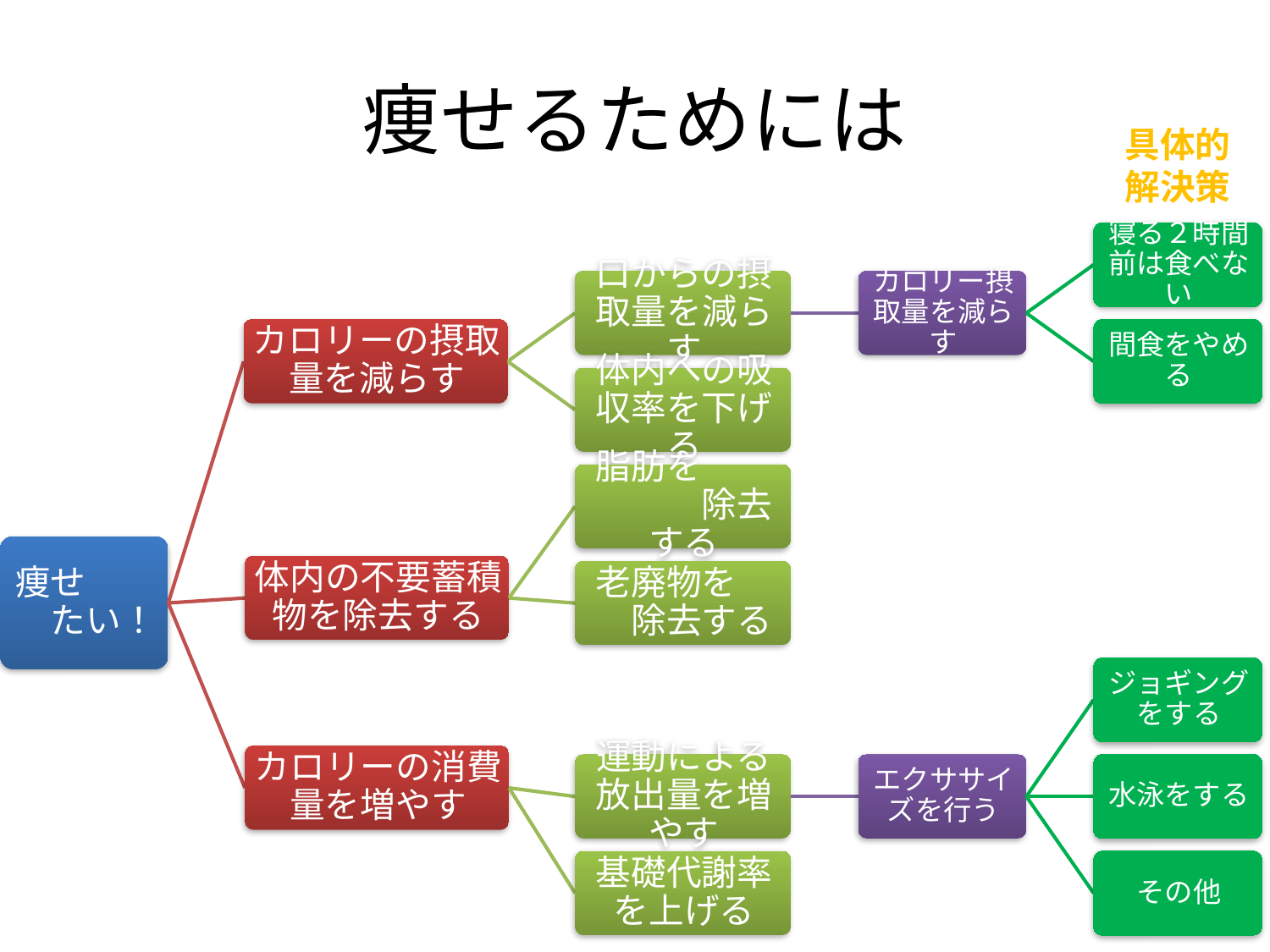

# 痩せるためには
具体的
解決策
痩せ　　　たい！

カロリーの摂取量を減らす

口からの摂取量を減らす

カロリー摂取量を減らす

寝る２時間前は食べない

間食をやめる

体内への吸収率を下げる

体内の不要蓄積物を除去する

脂肪を　　　　　除去する

老廃物を　　除去する

カロリーの消費量を増やす

運動による放出量を増やす

エクササイズを行う

ジョギングをする

水泳をする

その他

基礎代謝率を上げる